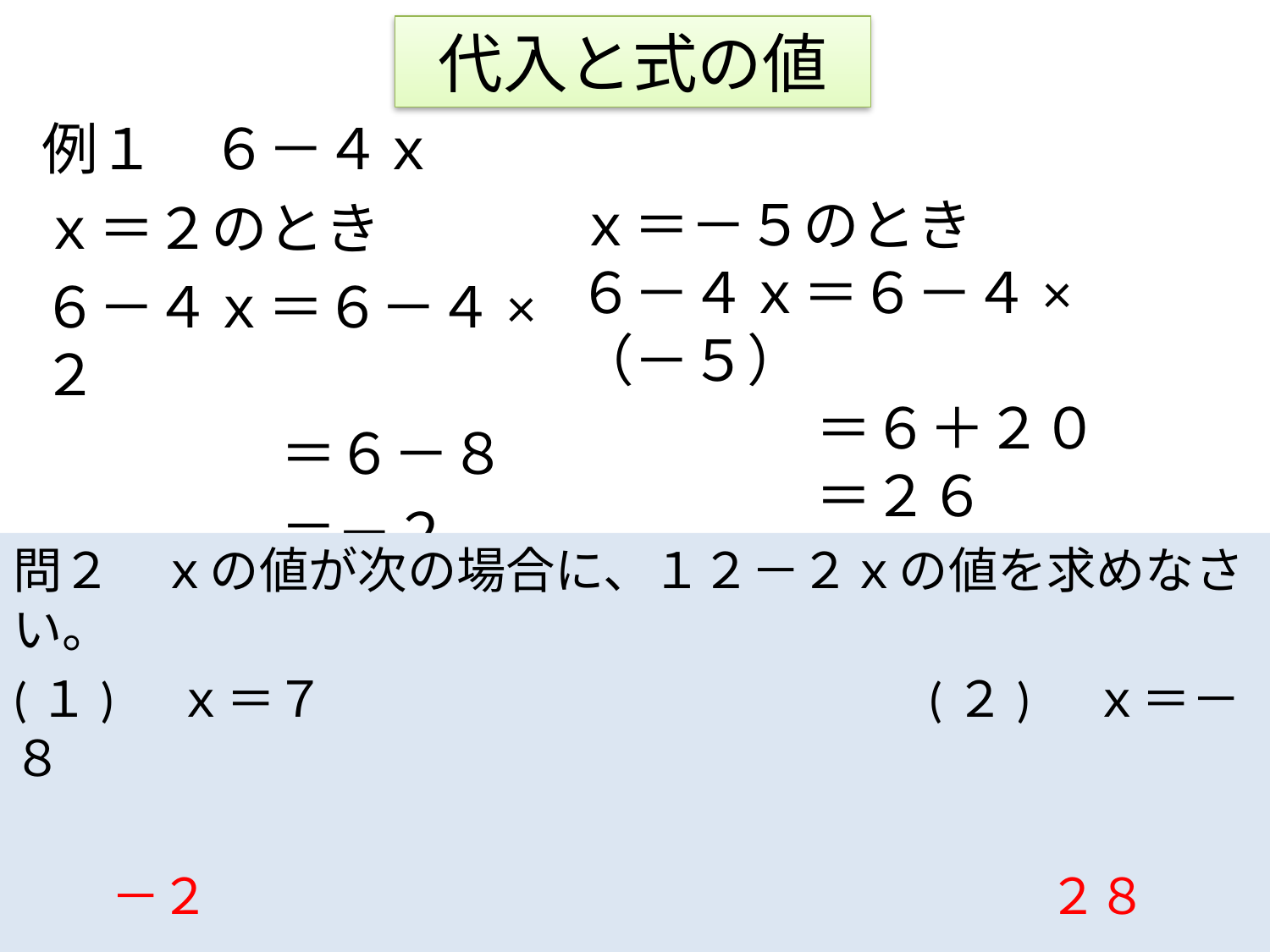

代入と式の値
例１　６－４ｘ
ｘ＝２のとき
６－４ｘ＝６－４×２
　　　　 ＝６－８
　　　　 ＝－２

ｘ＝－５のとき
６－４ｘ＝６－４×（－５）
　　　　 ＝６＋２０
　　　　 ＝２６
問２　ｘの値が次の場合に、１２－２ｘの値を求めなさい。
(１)　ｘ＝７　　　　　　　　　　　　(２)　ｘ＝－８

　　－２　　　　　　　　　　　　　　　　　２８